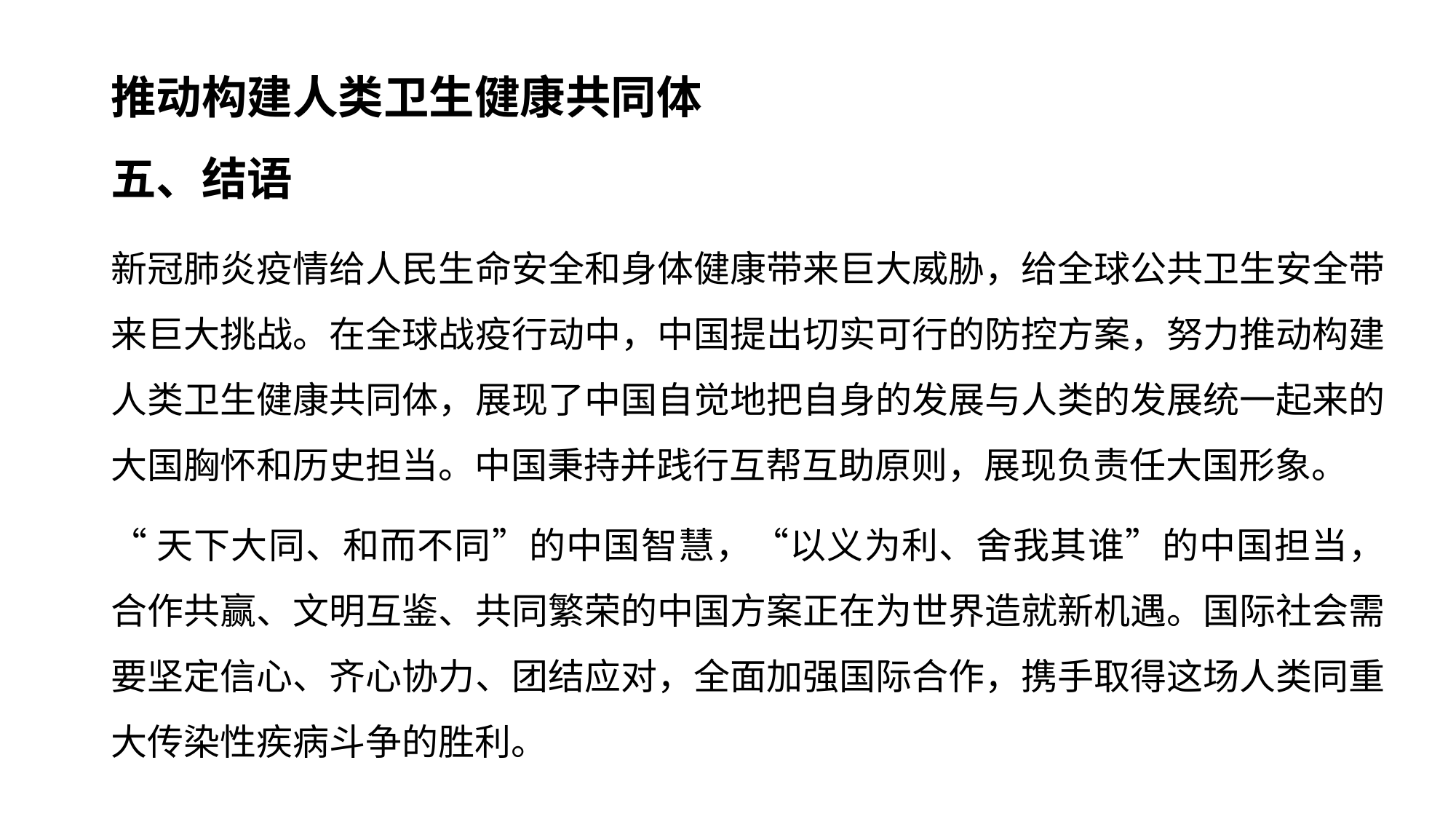

# 推动构建人类卫生健康共同体 五、结语
新冠肺炎疫情给人民生命安全和身体健康带来巨大威胁，给全球公共卫生安全带来巨大挑战。在全球战疫行动中，中国提出切实可行的防控方案，努力推动构建人类卫生健康共同体，展现了中国自觉地把自身的发展与人类的发展统一起来的大国胸怀和历史担当。中国秉持并践行互帮互助原则，展现负责任大国形象。
“天下大同、和而不同”的中国智慧，“以义为利、舍我其谁”的中国担当，合作共赢、文明互鉴、共同繁荣的中国方案正在为世界造就新机遇。国际社会需要坚定信心、齐心协力、团结应对，全面加强国际合作，携手取得这场人类同重大传染性疾病斗争的胜利。